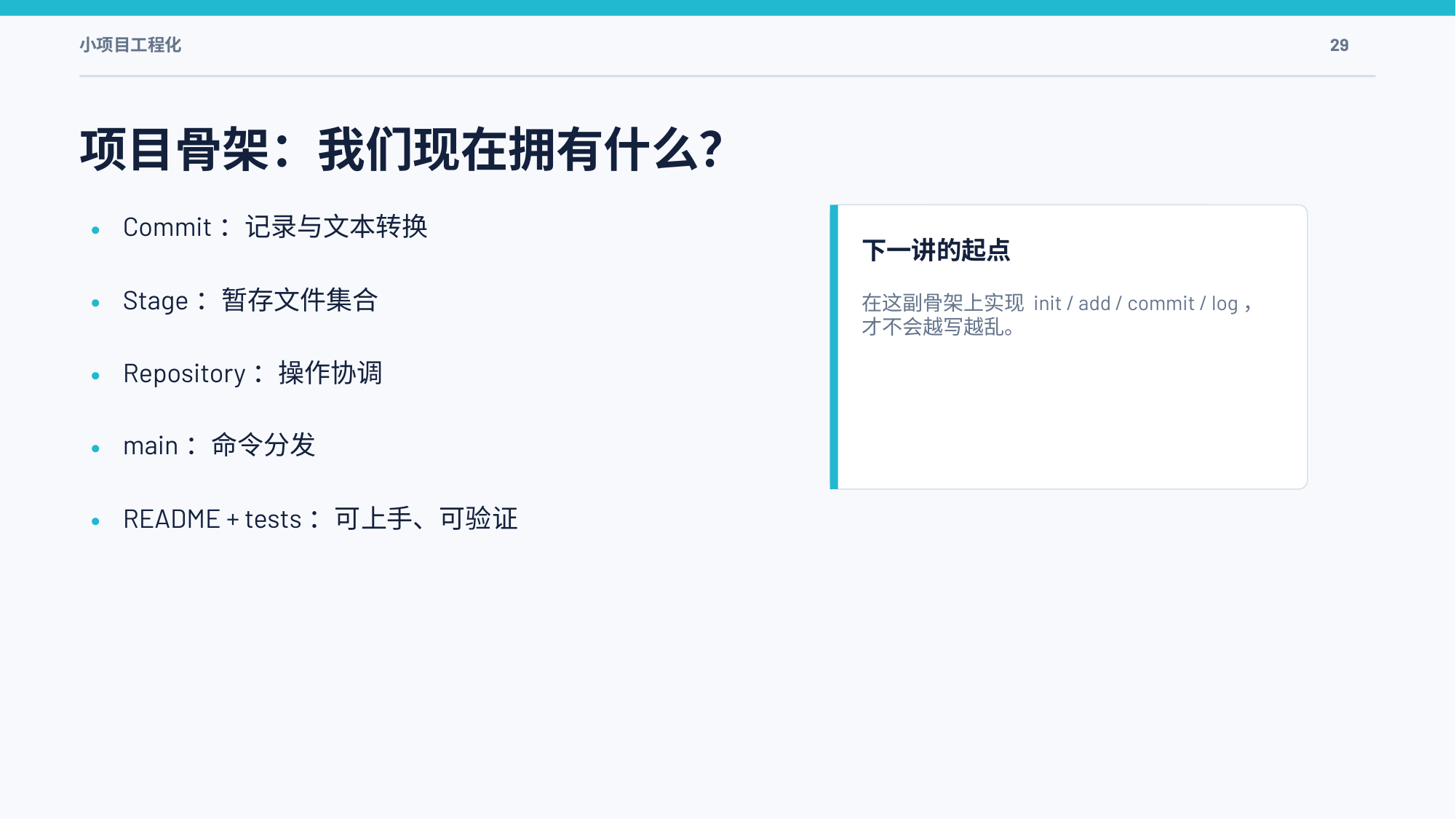

小项目工程化
29

项目骨架：我们现在拥有什么？

•
Commit：记录与文本转换
下一讲的起点
•
Stage：暂存文件集合
在这副骨架上实现 init / add / commit / log，才不会越写越乱。
•
Repository：操作协调
•
main：命令分发
•
README + tests：可上手、可验证